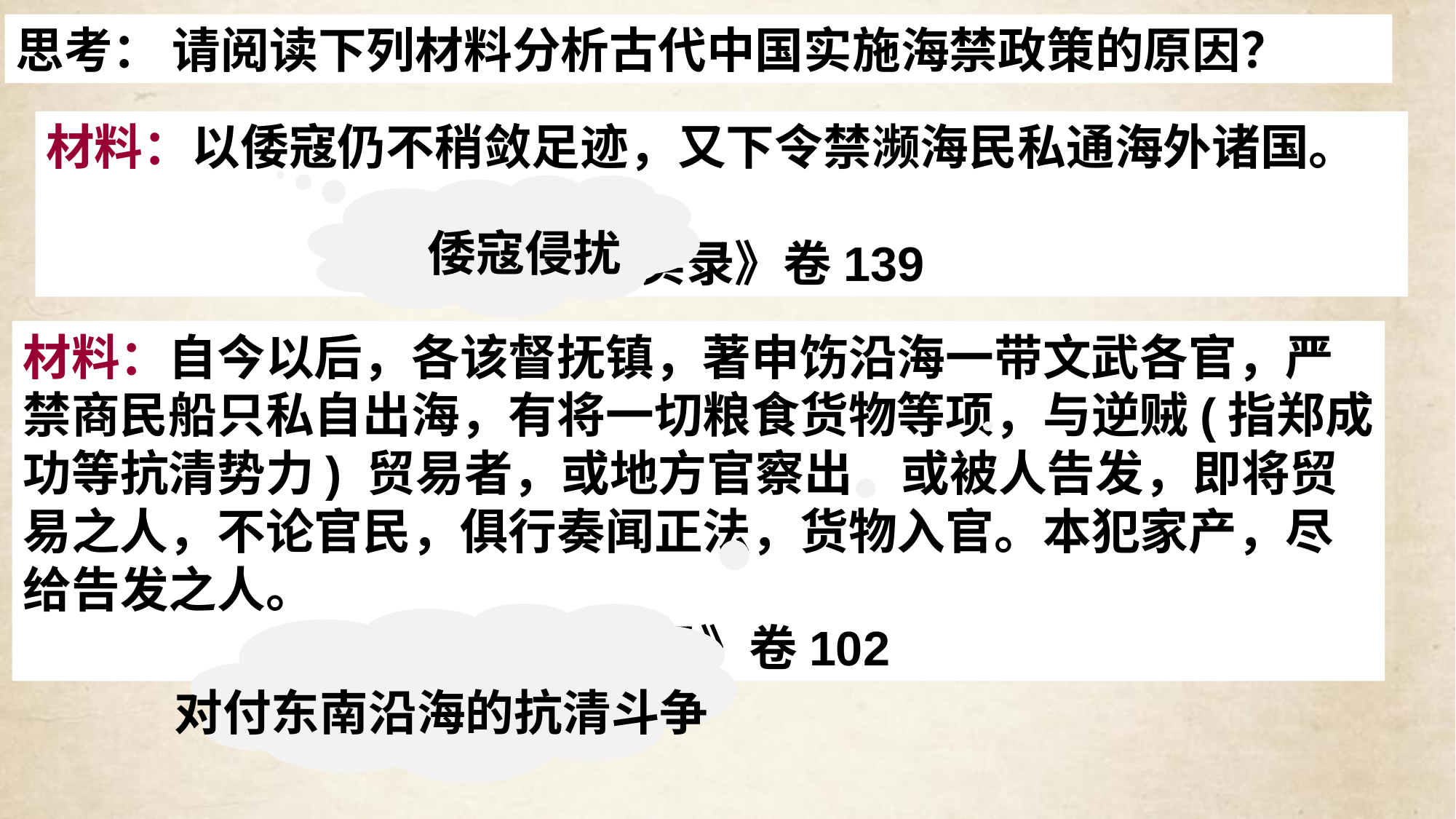

思考： 请阅读下列材料分析古代中国实施海禁政策的原因？
材料：以倭寇仍不稍敛足迹，又下令禁濒海民私通海外诸国。
                          ——《明太祖实录》卷139

倭寇侵扰
材料：自今以后，各该督抚镇，著申饬沿海一带文武各官，严禁商民船只私自出海，有将一切粮食货物等项，与逆贼(指郑成功等抗清势力) 贸易者，或地方官察出，或被人告发，即将贸易之人，不论官民，俱行奏闻正法，货物入官。本犯家产，尽给告发之人。
                         ——《清世祖实录》卷102

对付东南沿海的抗清斗争